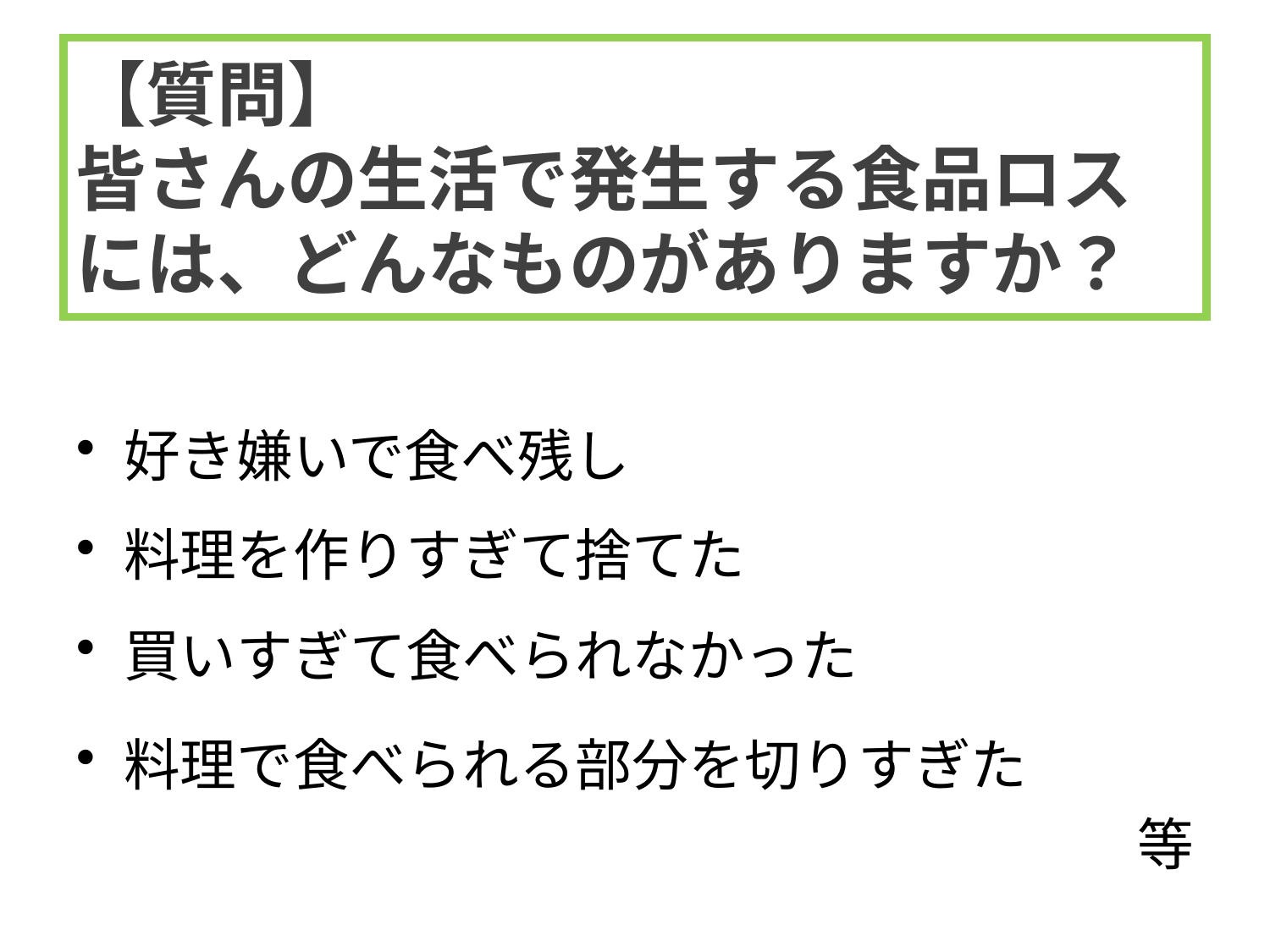

# 【質問】
皆さんの生活で発生する食品ロスには、どんなものがありますか？
好き嫌いで食べ残し

料理を作りすぎて捨てた

買いすぎて食べられなかった

料理で食べられる部分を切りすぎた
等